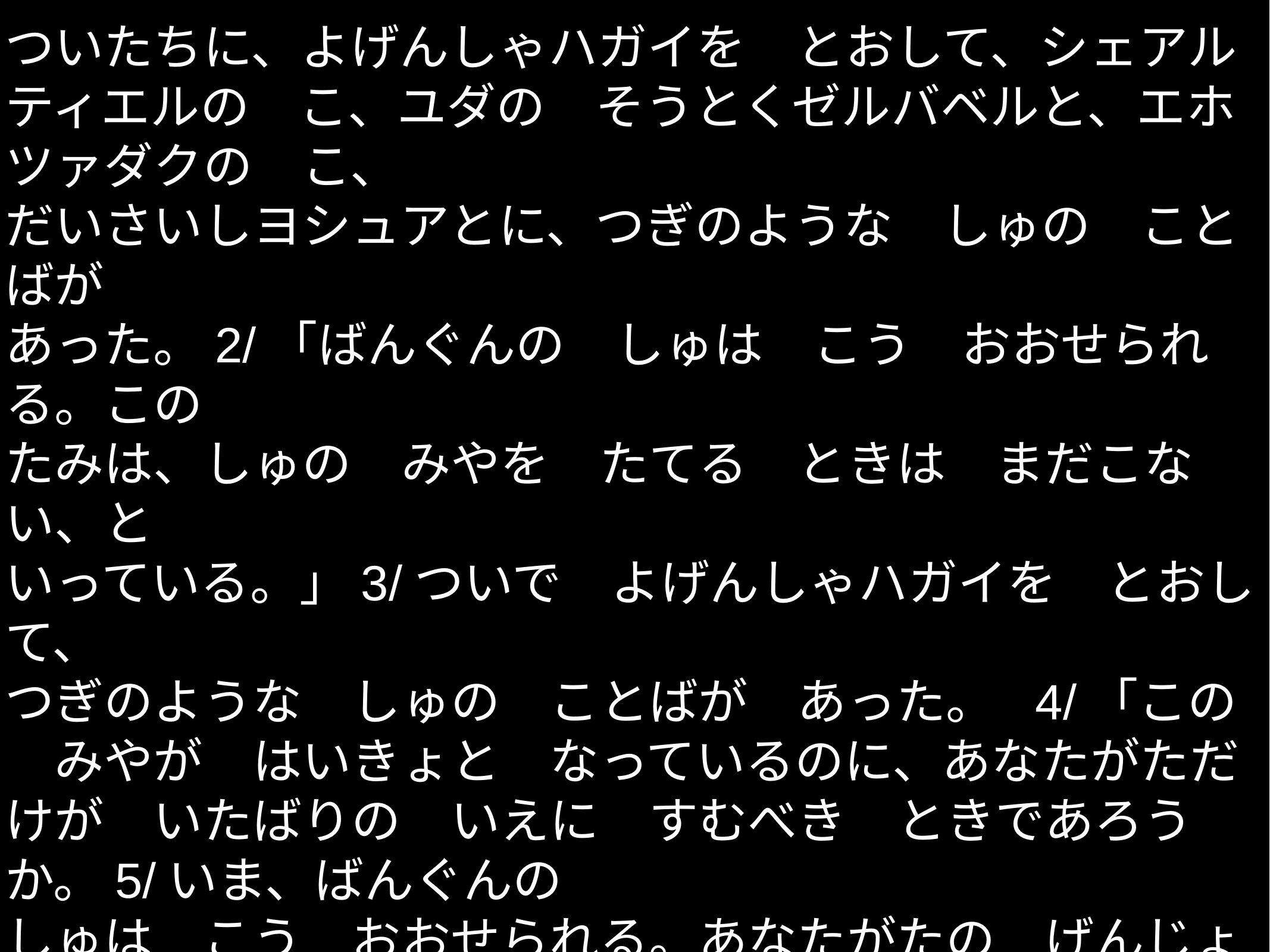

# ハガイ1:1～5 1/ダリヨスおうの　だいにねんの　だいろくの　つきの　 ついたちに、よげんしゃハガイを　とおして、シェアルティエルの　こ、ユダの　そうとくゼルバベルと、エホツァダクの　こ、 だいさいしヨシュアとに、つぎのような　しゅの　ことばが あった。2/「ばんぐんの　しゅは　こう　おおせられる。この たみは、しゅの　みやを　たてる　ときは　まだこない、と　 いっている。」3/ついで　よげんしゃハガイを　とおして、 つぎのような　しゅの　ことばが　あった。  4/「この　みやが　はいきょと　なっているのに、あなたがただけが　いたばりの　いえに　すむべき　ときであろうか。5/いま、ばんぐんの　 しゅは　こう　おおせられる。あなたがたの　げんじょうを　 よく　かんがえよ。